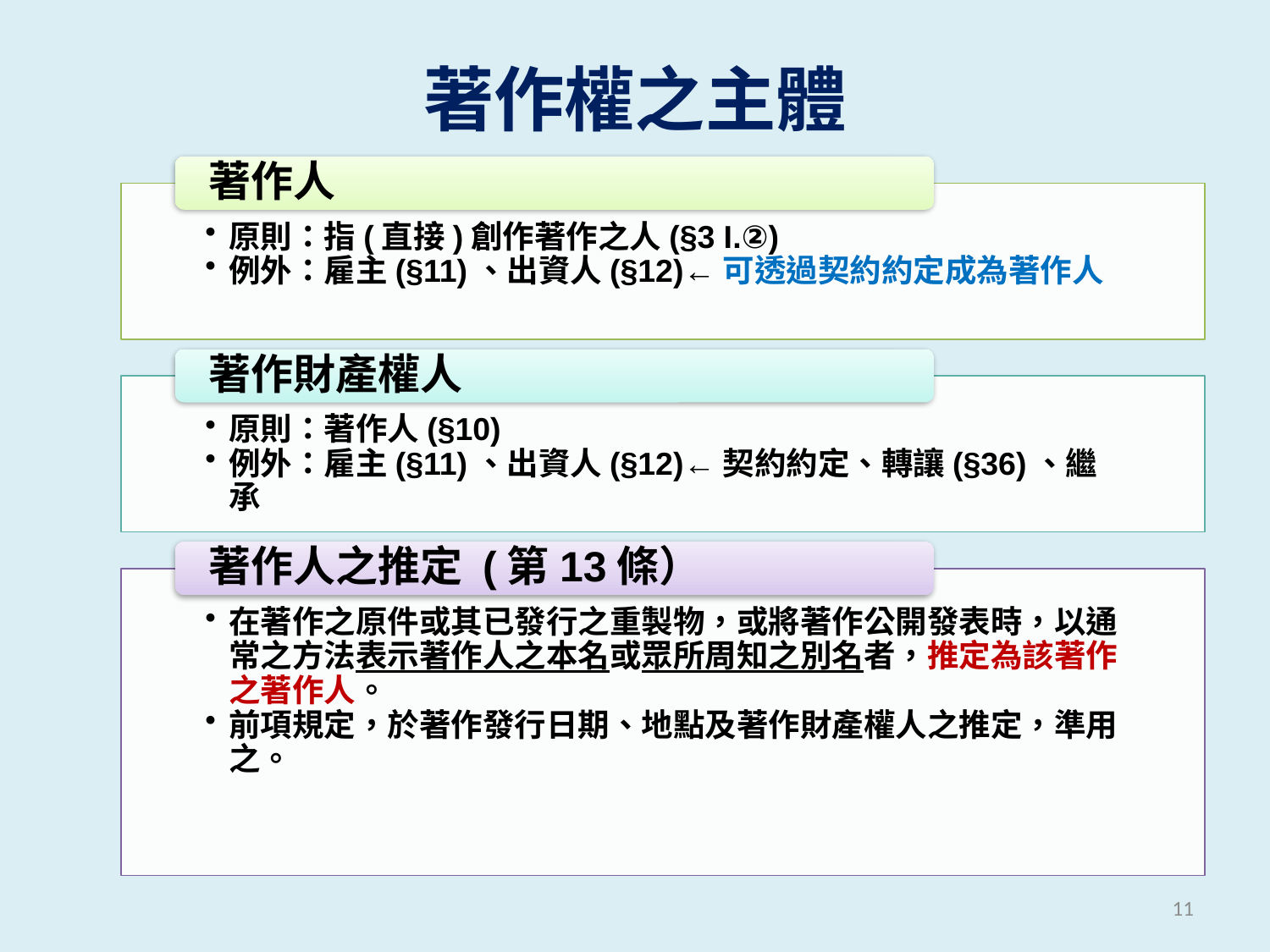

# 著作權之主體
原則：指(直接)創作著作之人(§3 I.②)
例外：雇主(§11)、出資人(§12)←可透過契約約定成為著作人
著作人
原則：著作人(§10)
例外：雇主(§11)、出資人(§12)←契約約定、轉讓(§36)、繼承
著作財產權人
在著作之原件或其已發行之重製物，或將著作公開發表時，以通常之方法表示著作人之本名或眾所周知之別名者，推定為該著作之著作人。
前項規定，於著作發行日期、地點及著作財產權人之推定，準用之。
著作人之推定 (第13條）
11